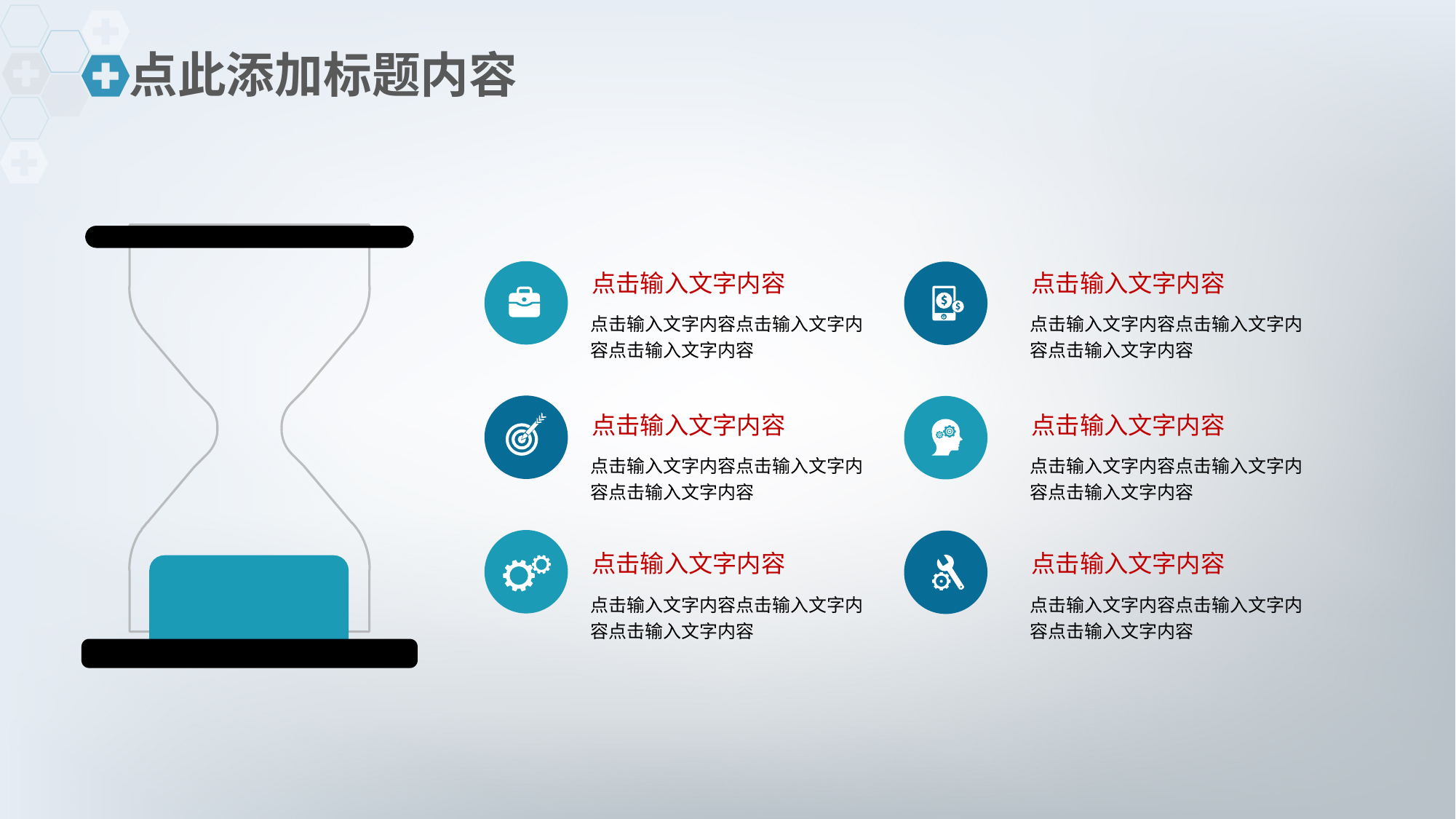

点此添加标题内容

点击输入文字内容
点击输入文字内容点击输入文字内容点击输入文字内容
点击输入文字内容
点击输入文字内容点击输入文字内容点击输入文字内容

点击输入文字内容
点击输入文字内容点击输入文字内容点击输入文字内容
点击输入文字内容
点击输入文字内容点击输入文字内容点击输入文字内容

点击输入文字内容
点击输入文字内容点击输入文字内容点击输入文字内容
点击输入文字内容
点击输入文字内容点击输入文字内容点击输入文字内容